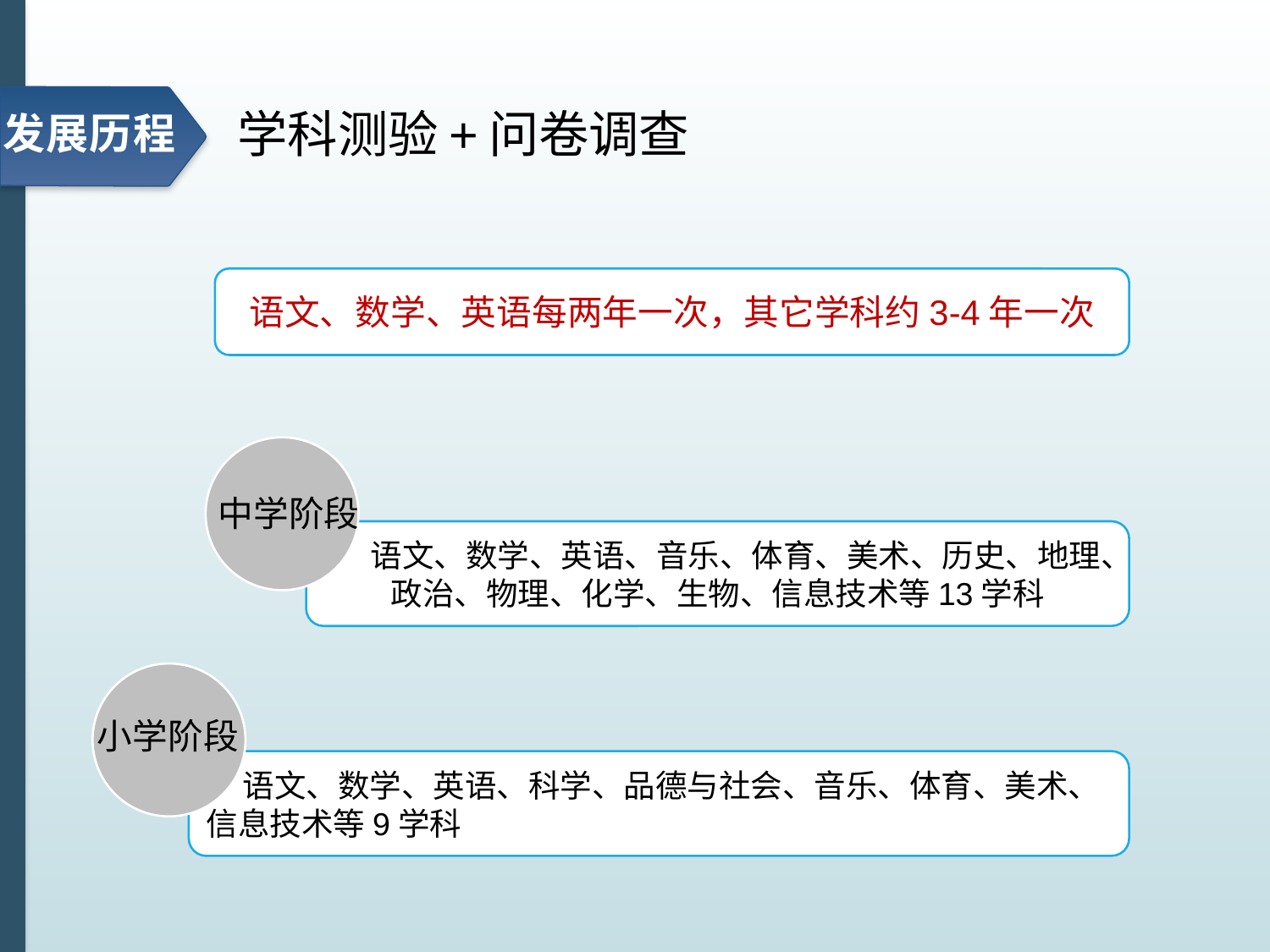

学科测验+问卷调查
发展历程
语文、数学、英语每两年一次，其它学科约3-4年一次

中学阶段
    语文、数学、英语、音乐、体育、美术、历史、地理、政治、物理、化学、生物、信息技术等13学科

小学阶段
    语文、数学、英语、科学、品德与社会、音乐、体育、美术、信息技术等9学科